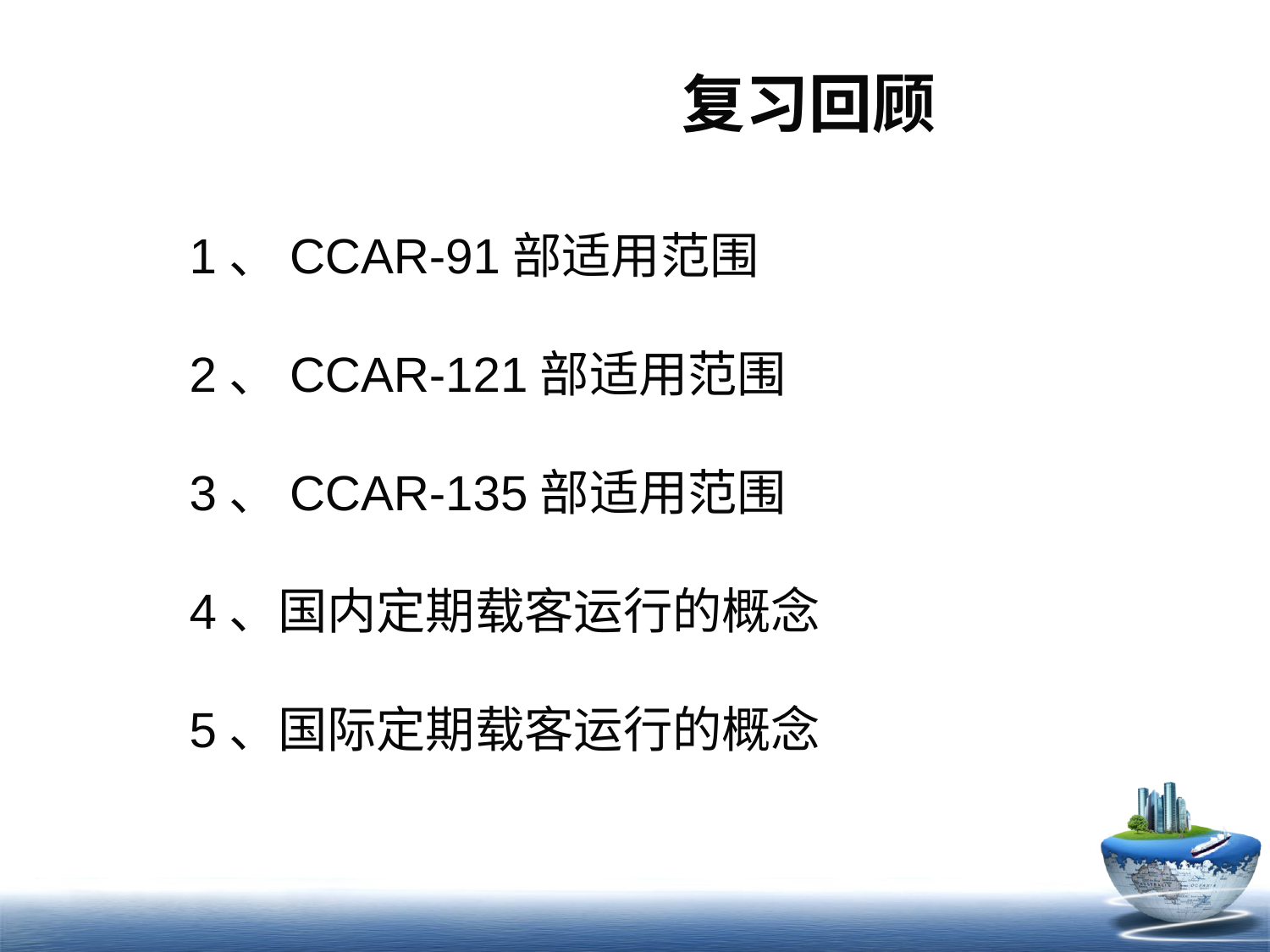

复习回顾
    1、CCAR-91部适用范围

    2、CCAR-121部适用范围

    3、CCAR-135部适用范围

    4、国内定期载客运行的概念

    5、国际定期载客运行的概念